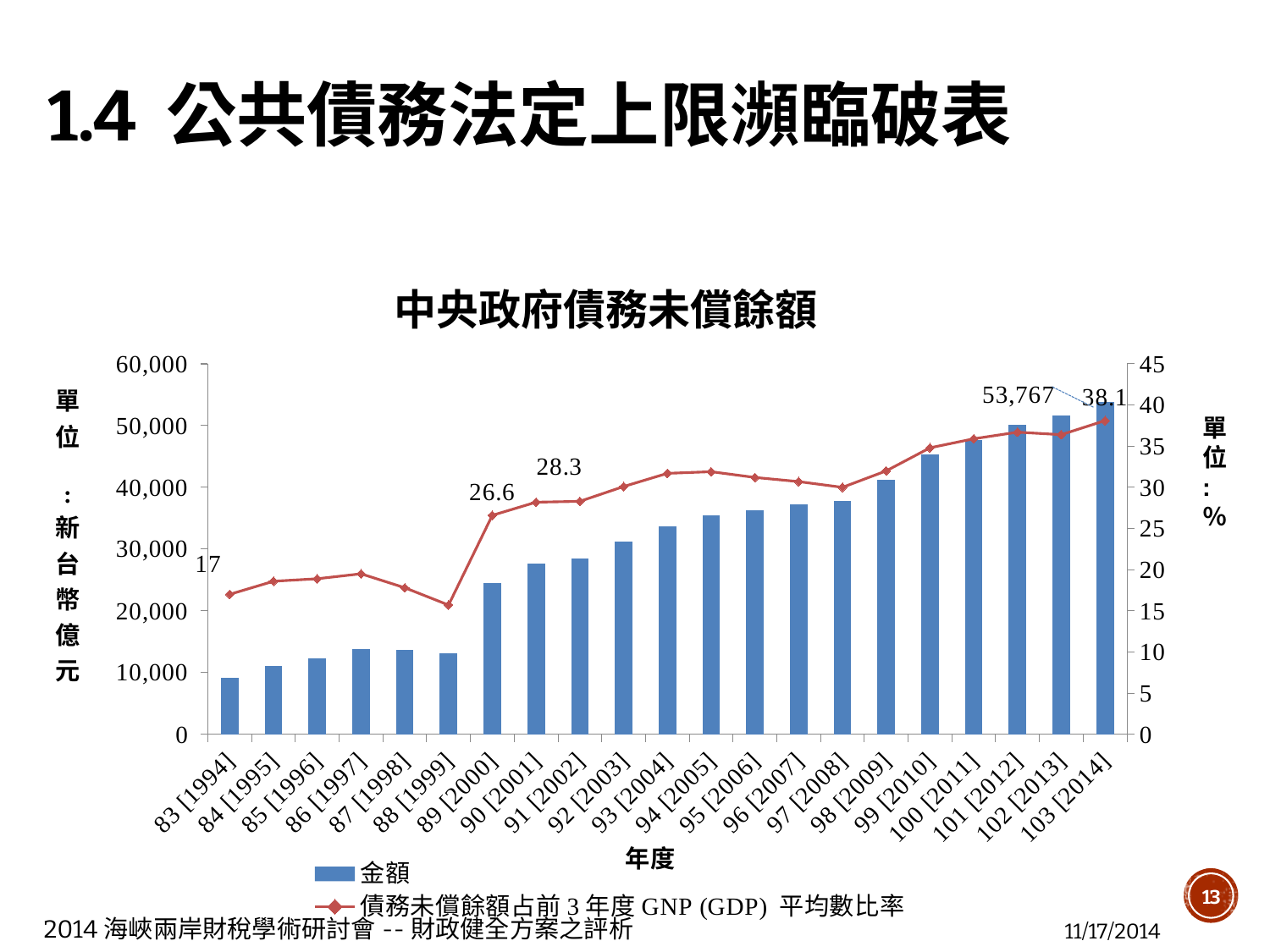

# 1.4 公共債務法定上限瀕臨破表

### Chart: 中央政府債務未償餘額

| Category |  |  |
|---|---|---|
| 83 [1994] | 9149.44 | 17.0 |
| 84 [1995] | 11018.69 | 18.6 |
| 85 [1996] | 12248.88 | 18.9 |
| 86 [1997] | 13821.71 | 19.5 |
| 87 [1998] | 13694.02 | 17.8 |
| 88 [1999] | 13128.52 | 15.7 |
| 89 [2000] | 24505.35 | 26.6 |
| 90 [2001] | 27593.86 | 28.2 |
| 91 [2002] | 28494.04 | 28.3 |
| 92 [2003] | 31247.41 | 30.1 |
| 93 [2004] | 33621.41 | 31.7 |
| 94 [2005] | 35499.26 | 31.9 |
| 95 [2006] | 36229.51 | 31.2 |
| 96 [2007] | 37185.06 | 30.7 |
| 97 [2008] | 37786.59 | 30.0 |
| 98 [2009] | 41272.48 | 32.0 |
| 99 [2010] | 45376.79 | 34.8 |
| 100 [2011] | 47640.06 | 35.9 |
| 101 [2012] | 50107.46 | 36.7 |
| 102 [2013] | 51640.19 | 36.4 |
| 103 [2014] | 53766.77 | 38.1 |
單位 :％
13
2014海峽兩岸財稅學術研討會--財政健全方案之評析
11/17/2014